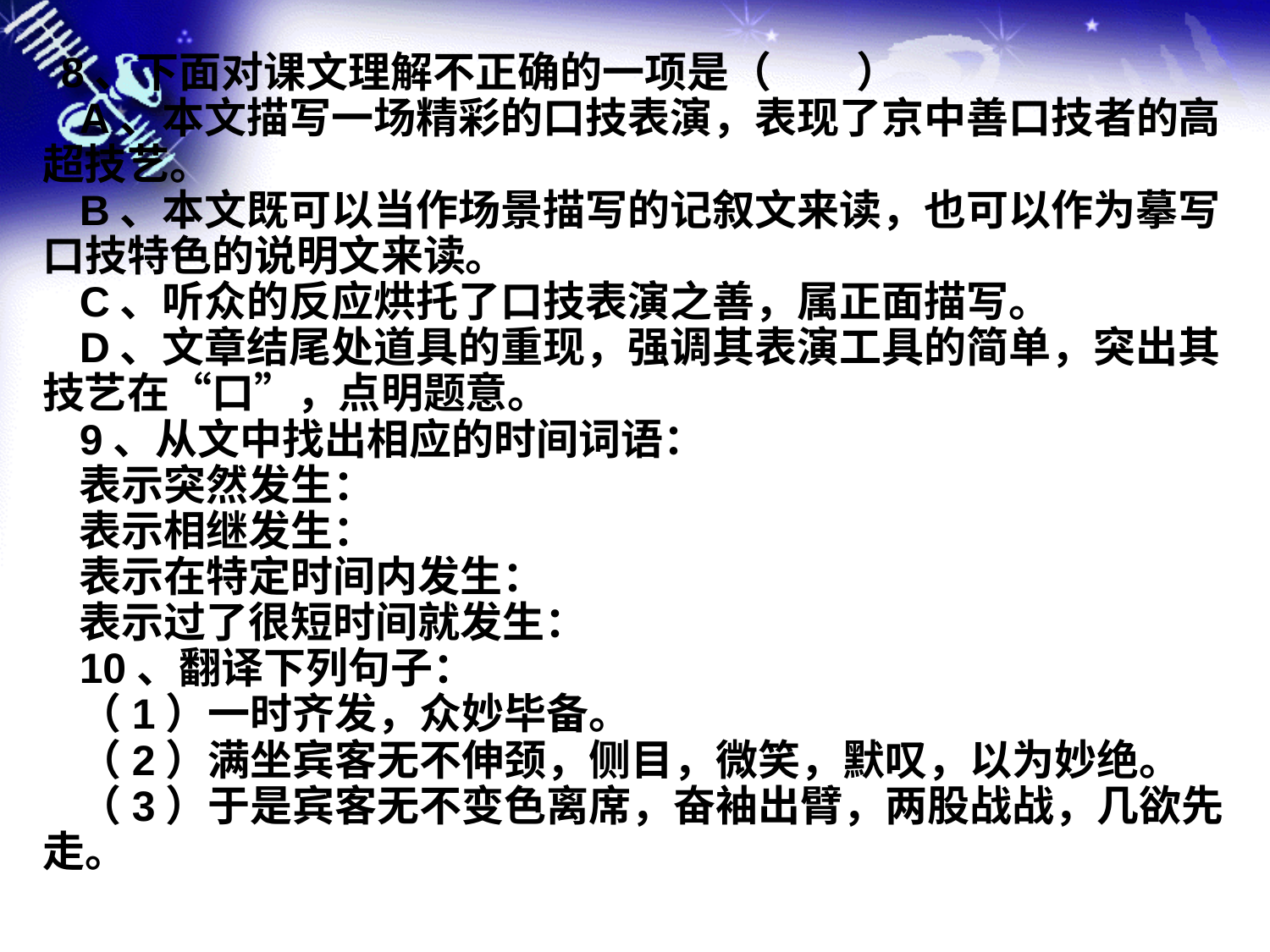

8、下面对课文理解不正确的一项是（　　）
A、本文描写一场精彩的口技表演，表现了京中善口技者的高超技艺。
B、本文既可以当作场景描写的记叙文来读，也可以作为摹写口技特色的说明文来读。
C、听众的反应烘托了口技表演之善，属正面描写。
D、文章结尾处道具的重现，强调其表演工具的简单，突出其技艺在“口”，点明题意。
9、从文中找出相应的时间词语：
表示突然发生：
表示相继发生：
表示在特定时间内发生：
表示过了很短时间就发生：
10、翻译下列句子：
（1）一时齐发，众妙毕备。
（2）满坐宾客无不伸颈，侧目，微笑，默叹，以为妙绝。
（3）于是宾客无不变色离席，奋袖出臂，两股战战，几欲先走。